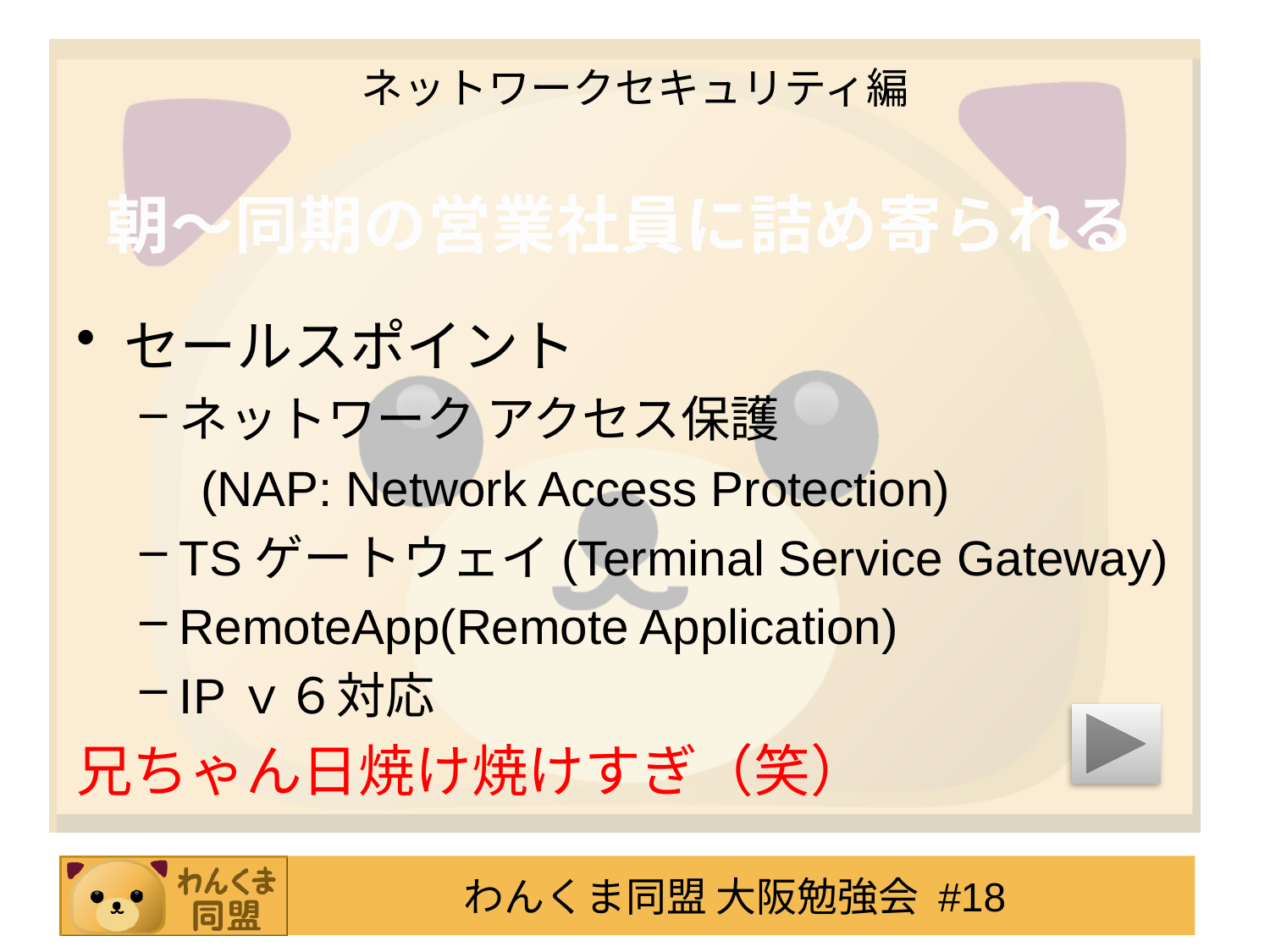

# ネットワークセキュリティ編

セールスポイント
ネットワーク アクセス保護
　(NAP: Network Access Protection)
TSゲートウェイ(Terminal Service Gateway)
RemoteApp(Remote Application)
IPｖ６対応
兄ちゃん日焼け焼けすぎ（笑）

朝～同期の営業社員に詰め寄られる